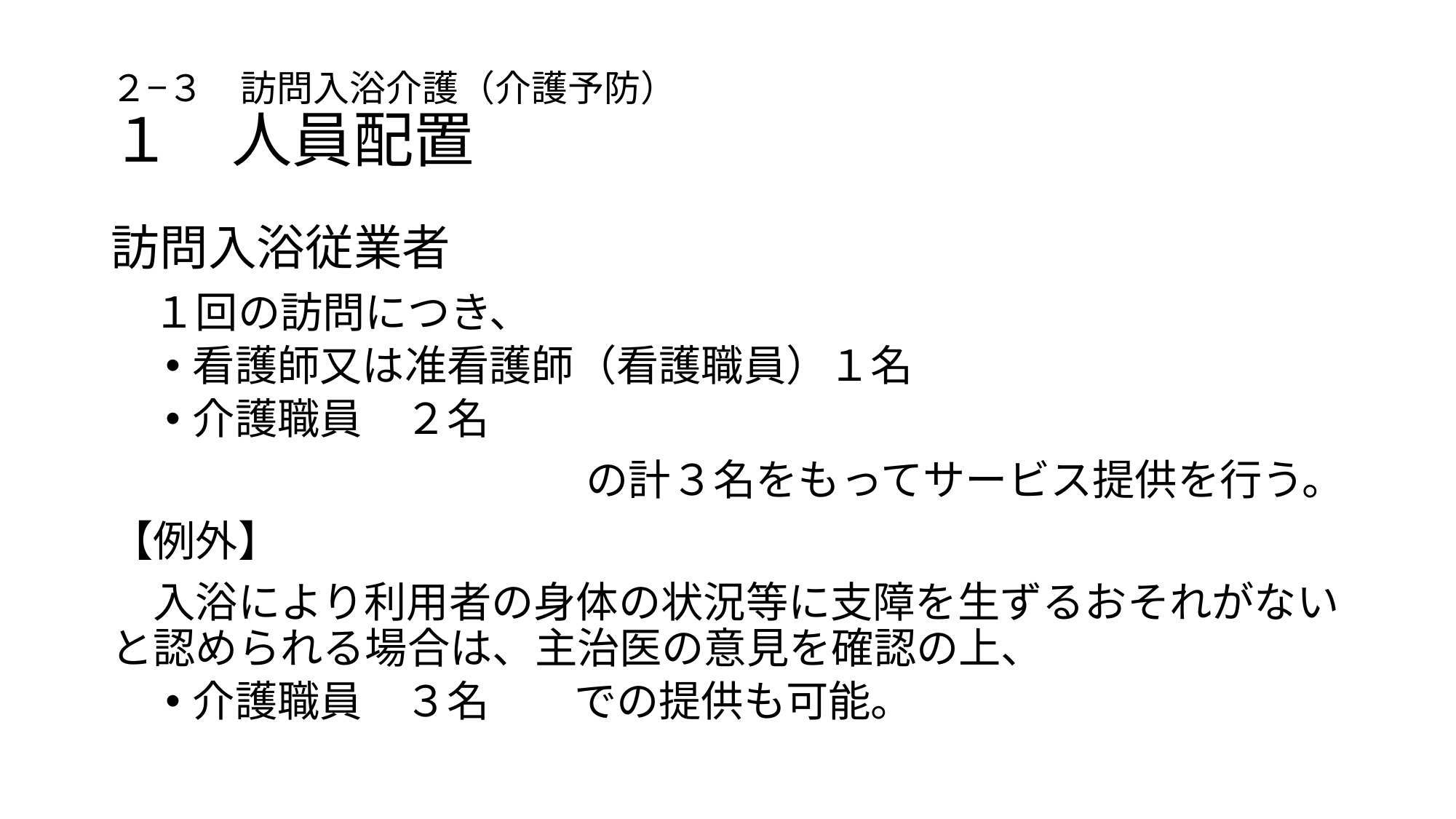

# ２−３　訪問入浴介護（介護予防） １　人員配置
訪問入浴従業者
　１回の訪問につき、
看護師又は准看護師（看護職員）１名
介護職員　２名
　の計３名をもってサービス提供を行う。
【例外】
　入浴により利用者の身体の状況等に支障を生ずるおそれがないと認められる場合は、主治医の意見を確認の上、
介護職員　３名　　での提供も可能。